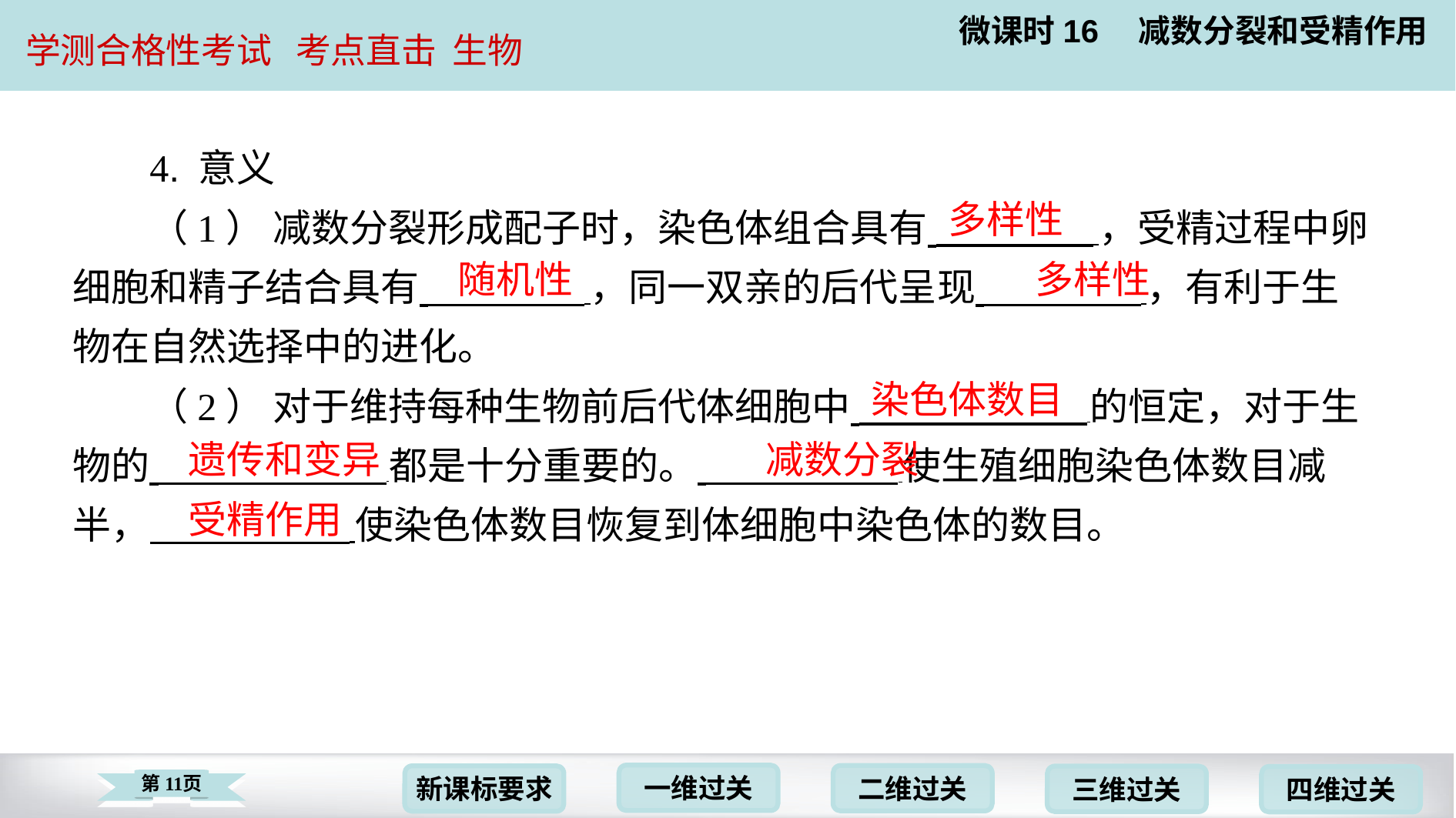

4. 意义
（1） 减数分裂形成配子时，染色体组合具有                        ，受精过程中卵
细胞和精子结合具有                        ，同一双亲的后代呈现                        ，有利于生
物在自然选择中的进化。
（2） 对于维持每种生物前后代体细胞中                                  的恒定，对于生
物的                                  都是十分重要的。                             ⁠使生殖细胞染色体数目减
半，                             使染色体数目恢复到体细胞中染色体的数目。
多样性
随机性
多样性
染色体数目
遗传和变异
减数分裂
受精作用